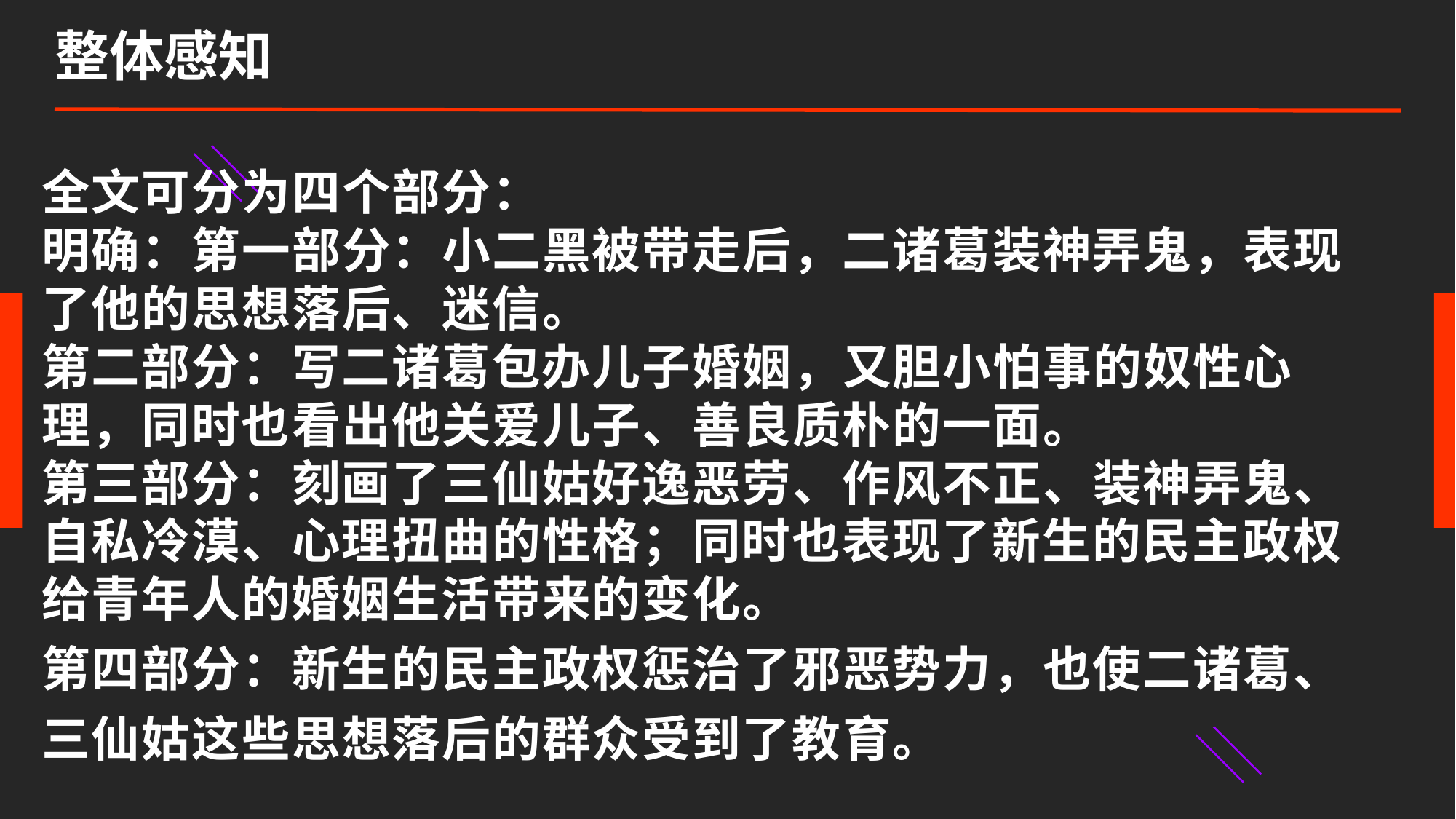

整体感知
全文可分为四个部分：
明确：第一部分：小二黑被带走后，二诸葛装神弄鬼，表现了他的思想落后、迷信。
第二部分：写二诸葛包办儿子婚姻，又胆小怕事的奴性心理，同时也看出他关爱儿子、善良质朴的一面。
第三部分：刻画了三仙姑好逸恶劳、作风不正、装神弄鬼、自私冷漠、心理扭曲的性格；同时也表现了新生的民主政权给青年人的婚姻生活带来的变化。
第四部分：新生的民主政权惩治了邪恶势力，也使二诸葛、三仙姑这些思想落后的群众受到了教育。